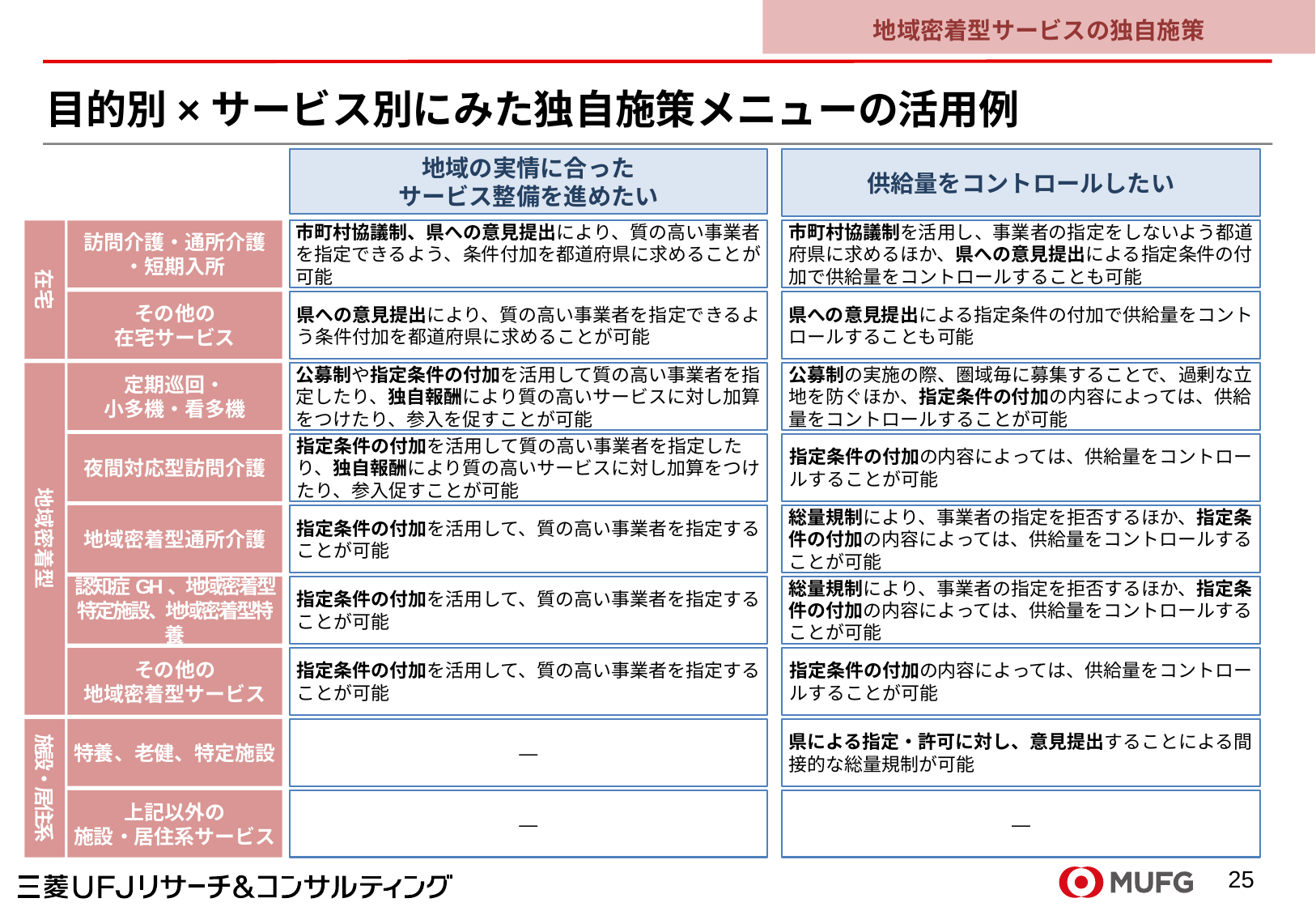

地域密着型サービスの独自施策
目的別×サービス別にみた独自施策メニューの活用例
地域の実情に合った
サービス整備を進めたい
供給量をコントロールしたい
在宅
訪問介護・通所介護
・短期入所
市町村協議制、県への意見提出により、質の高い事業者を指定できるよう、条件付加を都道府県に求めることが可能
市町村協議制を活用し、事業者の指定をしないよう都道府県に求めるほか、県への意見提出による指定条件の付加で供給量をコントロールすることも可能
その他の
在宅サービス
県への意見提出により、質の高い事業者を指定できるよう条件付加を都道府県に求めることが可能
県への意見提出による指定条件の付加で供給量をコントロールすることも可能
地域密着型
定期巡回・
小多機・看多機
公募制や指定条件の付加を活用して質の高い事業者を指定したり、独自報酬により質の高いサービスに対し加算をつけたり、参入を促すことが可能
公募制の実施の際、圏域毎に募集することで、過剰な立地を防ぐほか、指定条件の付加の内容によっては、供給量をコントロールすることが可能
夜間対応型訪問介護
指定条件の付加を活用して質の高い事業者を指定したり、独自報酬により質の高いサービスに対し加算をつけたり、参入促すことが可能
指定条件の付加の内容によっては、供給量をコントロールすることが可能
地域密着型通所介護
指定条件の付加を活用して、質の高い事業者を指定することが可能
総量規制により、事業者の指定を拒否するほか、指定条件の付加の内容によっては、供給量をコントロールすることが可能
認知症GH、地域密着型特定施設、地域密着型特養
指定条件の付加を活用して、質の高い事業者を指定することが可能
総量規制により、事業者の指定を拒否するほか、指定条件の付加の内容によっては、供給量をコントロールすることが可能
その他の
地域密着型サービス
指定条件の付加を活用して、質の高い事業者を指定することが可能
指定条件の付加の内容によっては、供給量をコントロールすることが可能
施設・居住系
特養、老健、特定施設
―
県による指定・許可に対し、意見提出することによる間接的な総量規制が可能
上記以外の
施設・居住系サービス
―
―